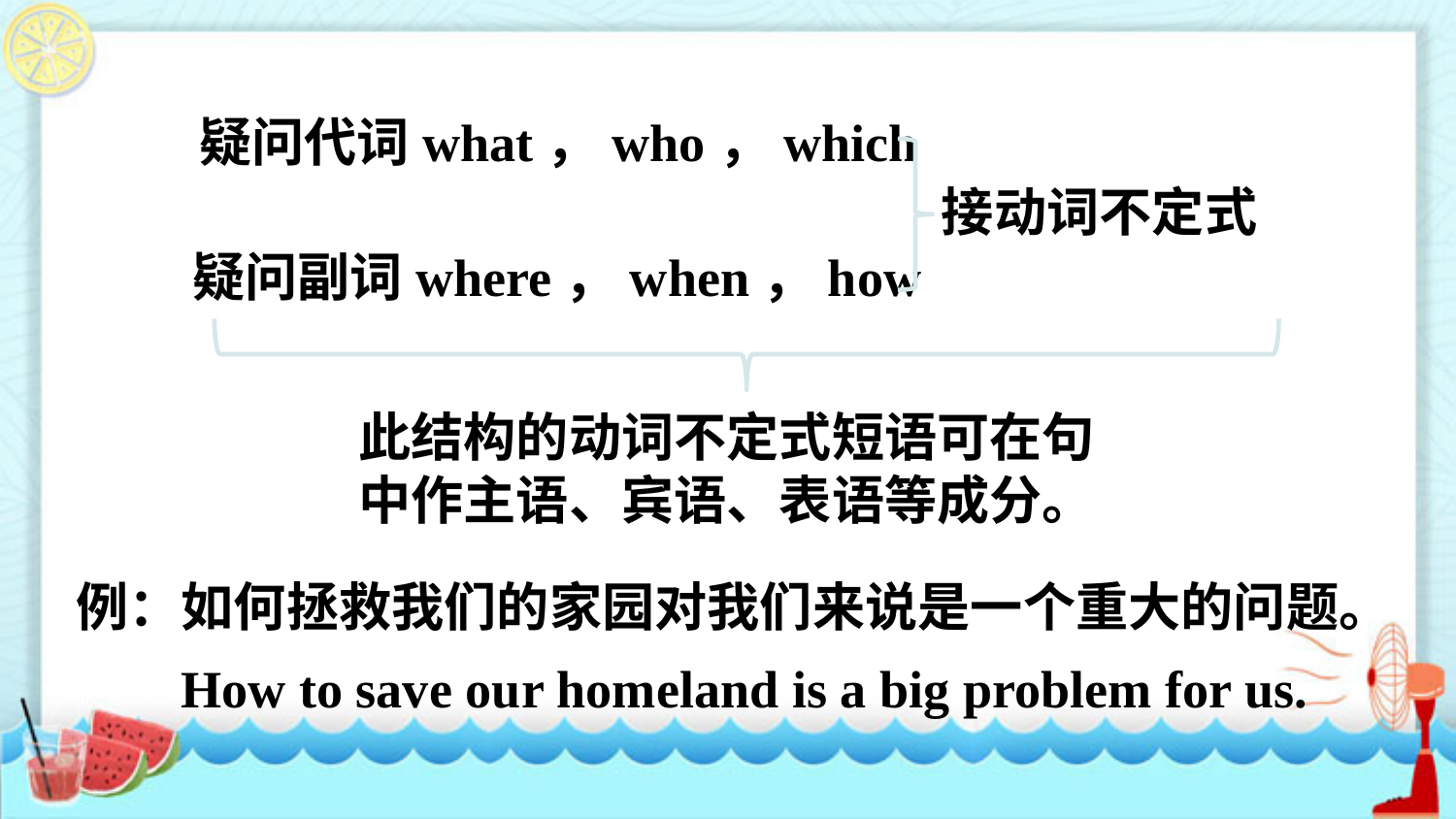

疑问代词what，who，which

接动词不定式
疑问副词where，when，how
此结构的动词不定式短语可在句中作主语、宾语、表语等成分。
例：如何拯救我们的家园对我们来说是一个重大的问题。
        How to save our homeland is a big problem for us.